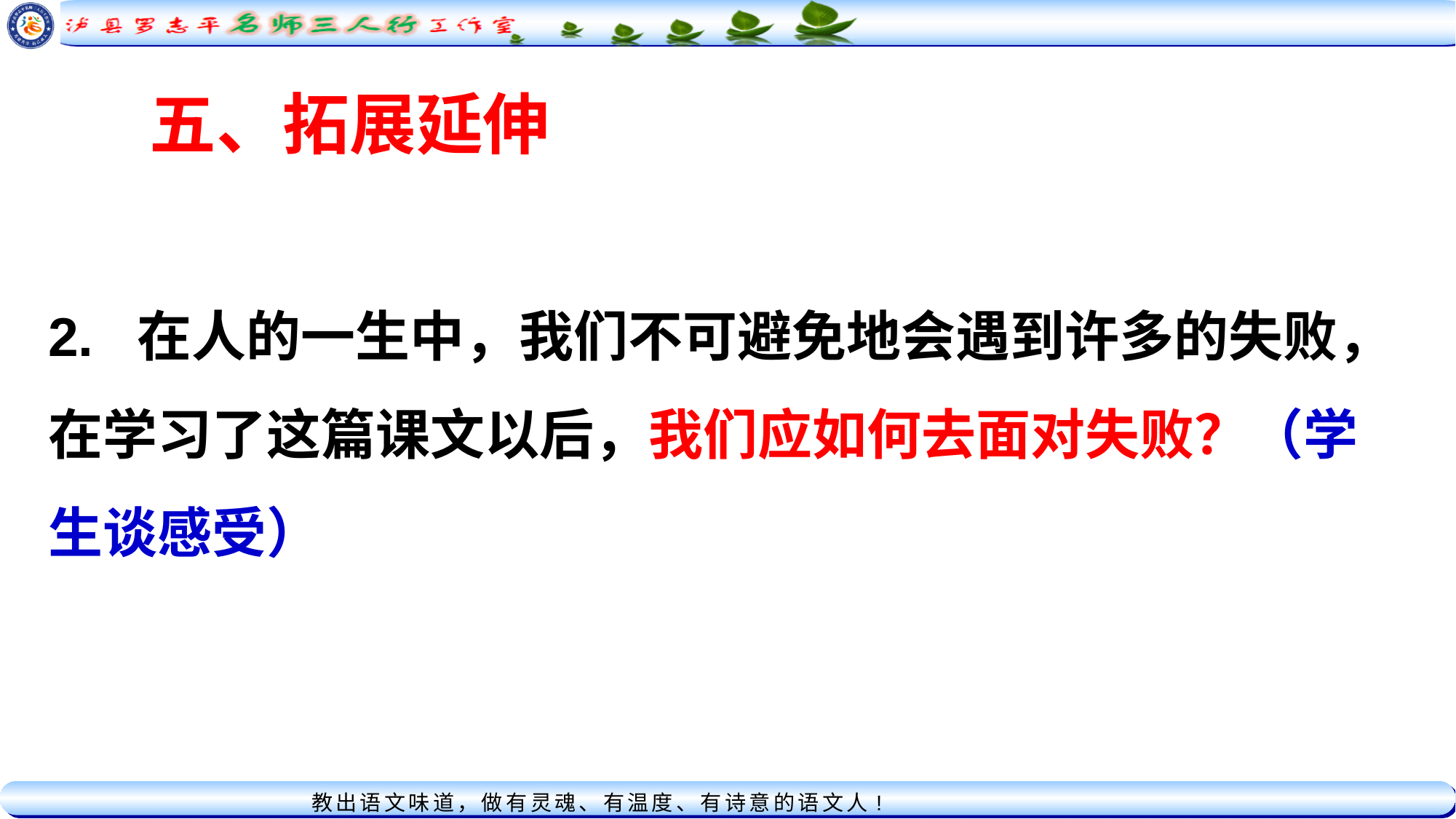

五、拓展延伸
2.  在人的一生中，我们不可避免地会遇到许多的失败，在学习了这篇课文以后，我们应如何去面对失败？（学生谈感受）